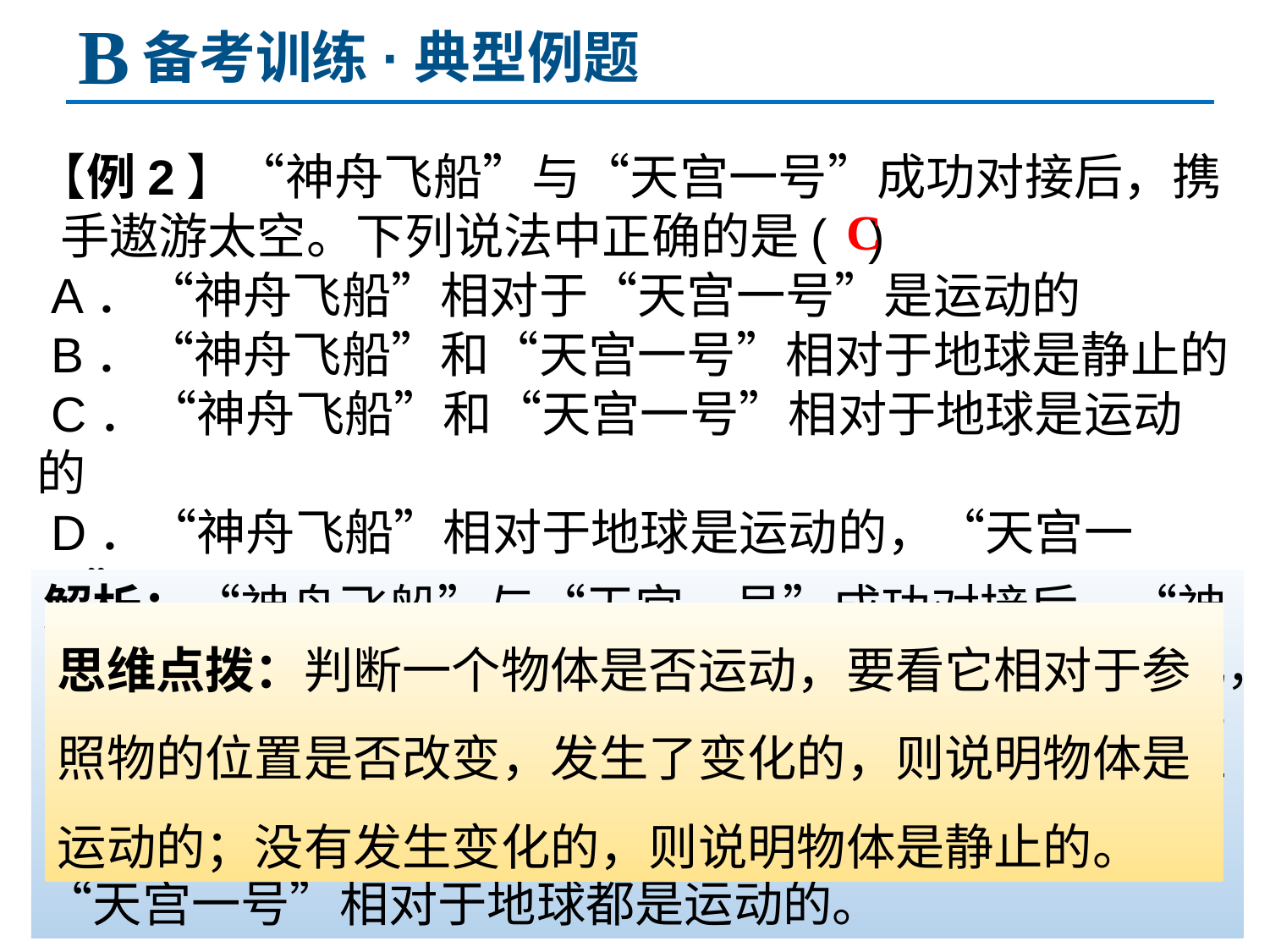

B
备考训练·典型例题
【例2】“神舟飞船”与“天宫一号”成功对接后，携
 手遨游太空。下列说法中正确的是(   )
 A．“神舟飞船”相对于“天宫一号”是运动的
 B．“神舟飞船”和“天宫一号”相对于地球是静止的
 C．“神舟飞船”和“天宫一号”相对于地球是运动的
 D．“神舟飞船”相对于地球是运动的，“天宫一号”
    相对于地球是静止的
C
解析：“神舟飞船”与“天宫一号”成功对接后，“神舟飞船”与“天宫一号”之间的相对位置不会发生变化，所以若以其中的一个为参照物，则另一个是静止的；若以地球作为参照物，“神舟飞船”与“天宫一号”相对于地球的位置时刻在发生变化，所以“神舟飞船”与“天宫一号”相对于地球都是运动的。
思维点拨：判断一个物体是否运动，要看它相对于参照物的位置是否改变，发生了变化的，则说明物体是运动的；没有发生变化的，则说明物体是静止的。